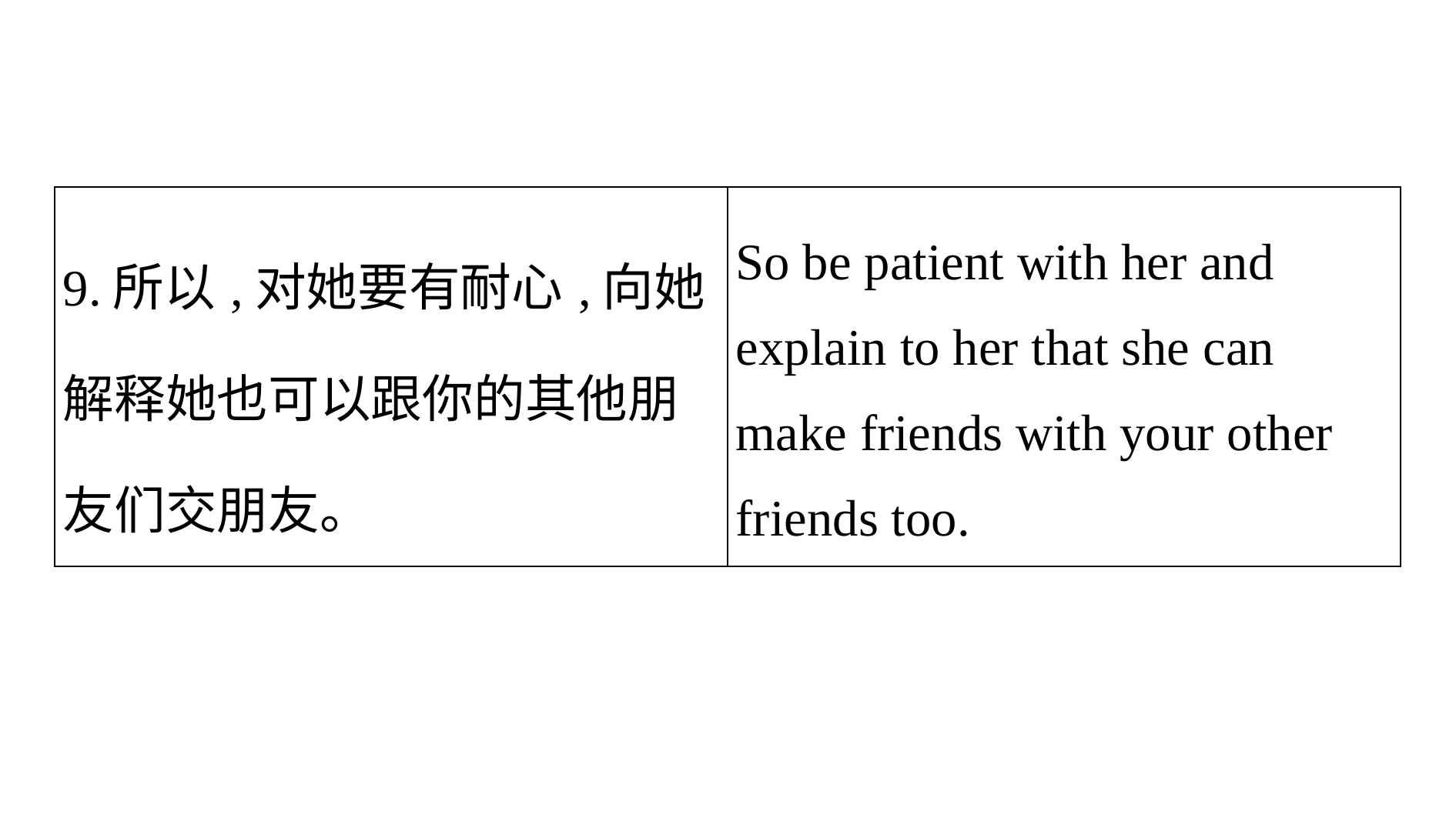

| 9.所以,对她要有耐心,向她解释她也可以跟你的其他朋友们交朋友。 | So be patient with her and explain to her that she can make friends with your other friends too. |
| --- | --- |